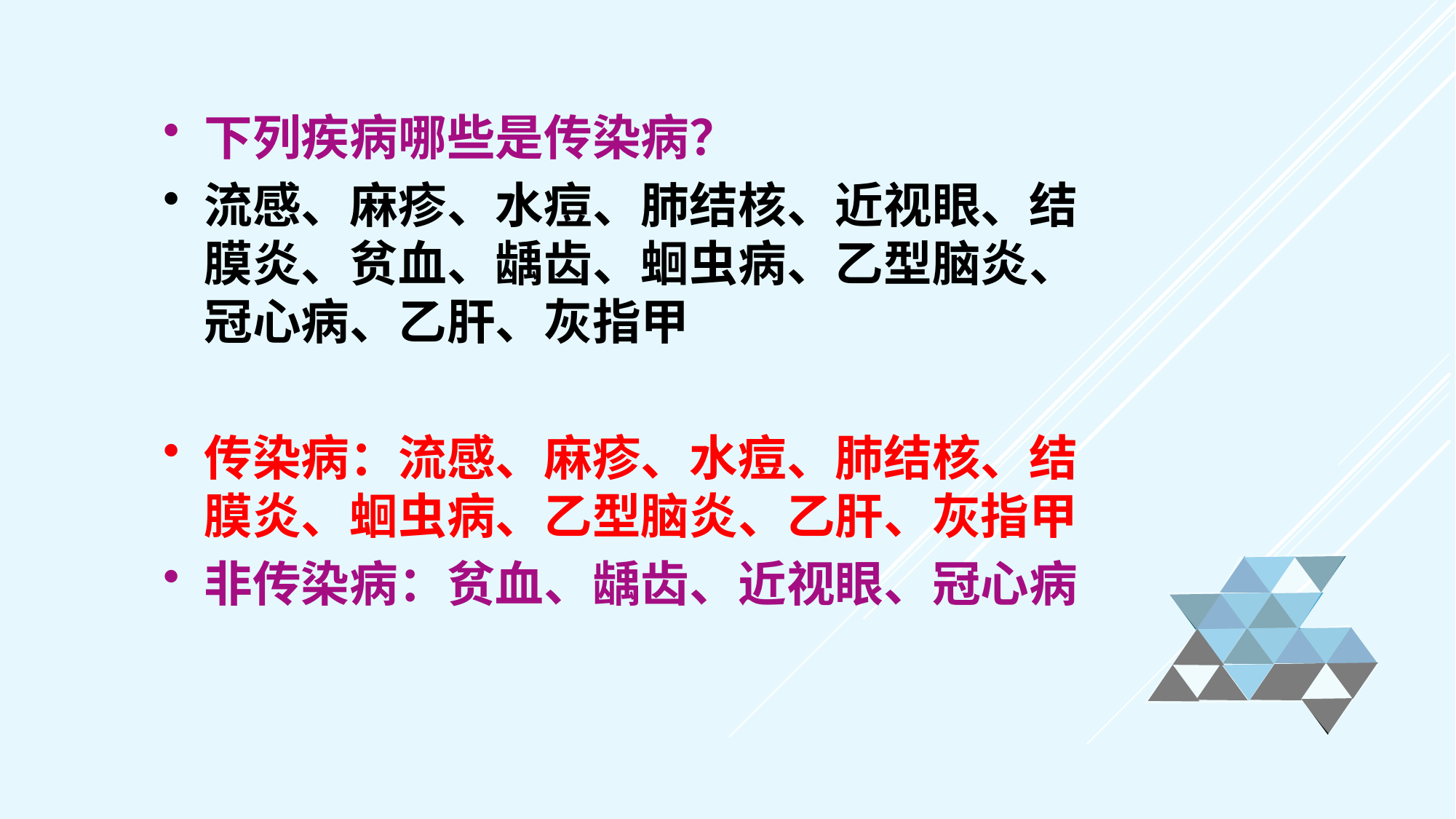

下列疾病哪些是传染病？
流感、麻疹、水痘、肺结核、近视眼、结膜炎、贫血、龋齿、蛔虫病、乙型脑炎、冠心病、乙肝、灰指甲

传染病：流感、麻疹、水痘、肺结核、结膜炎、蛔虫病、乙型脑炎、乙肝、灰指甲
非传染病：贫血、龋齿、近视眼、冠心病